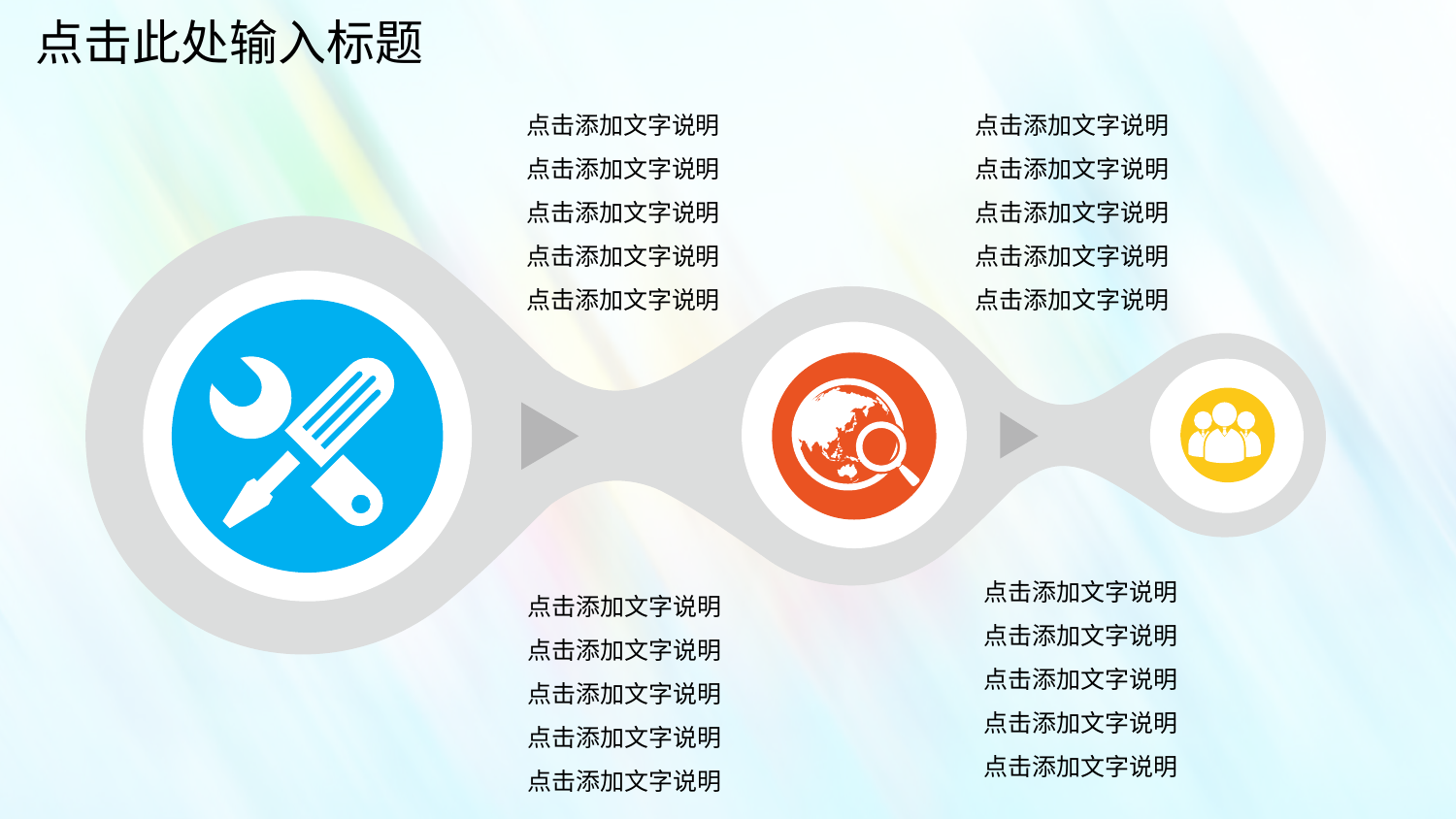

点击此处输入标题
点击添加文字说明
点击添加文字说明
点击添加文字说明
点击添加文字说明
点击添加文字说明
点击添加文字说明
点击添加文字说明
点击添加文字说明
点击添加文字说明
点击添加文字说明

点击添加文字说明
点击添加文字说明
点击添加文字说明
点击添加文字说明
点击添加文字说明
点击添加文字说明
点击添加文字说明
点击添加文字说明
点击添加文字说明
点击添加文字说明